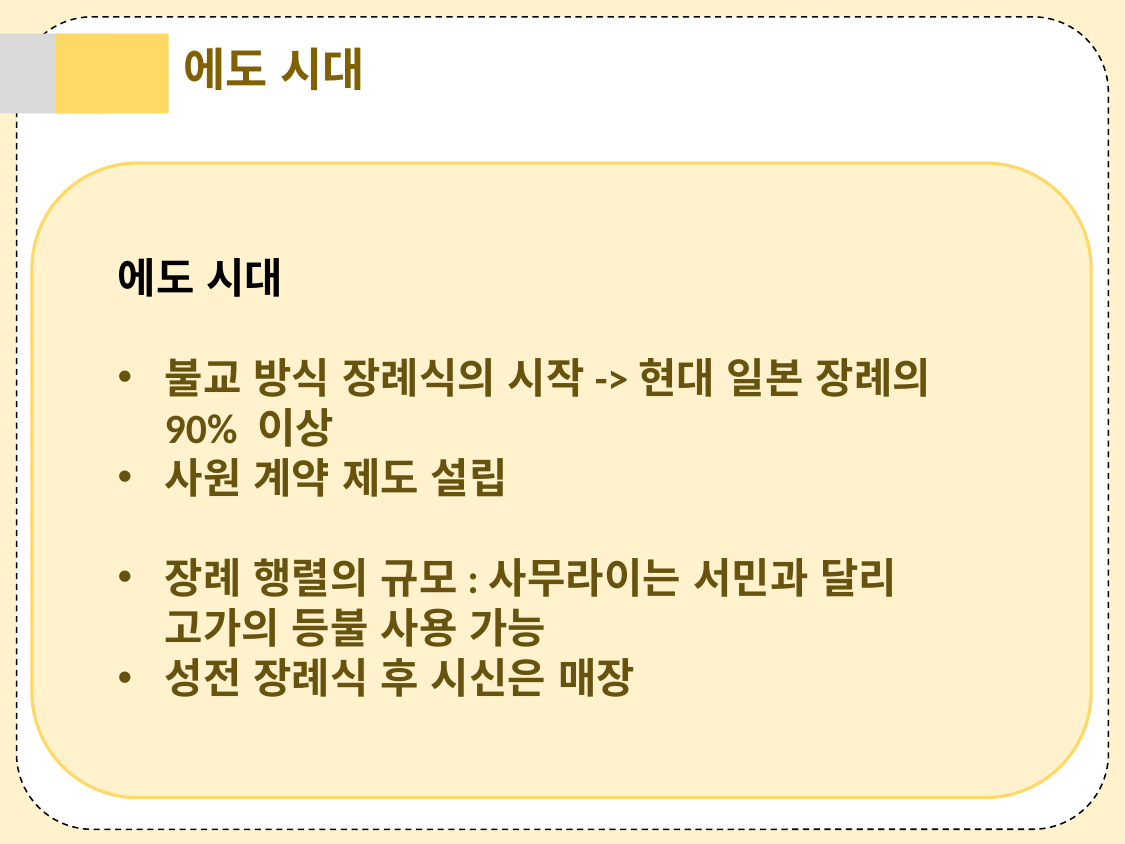

에도 시대

에도 시대

불교 방식 장례식의 시작->현대 일본 장례의 90% 이상
사원 계약 제도 설립
장례 행렬의 규모:사무라이는 서민과 달리 고가의 등불 사용 가능
성전 장례식 후 시신은 매장